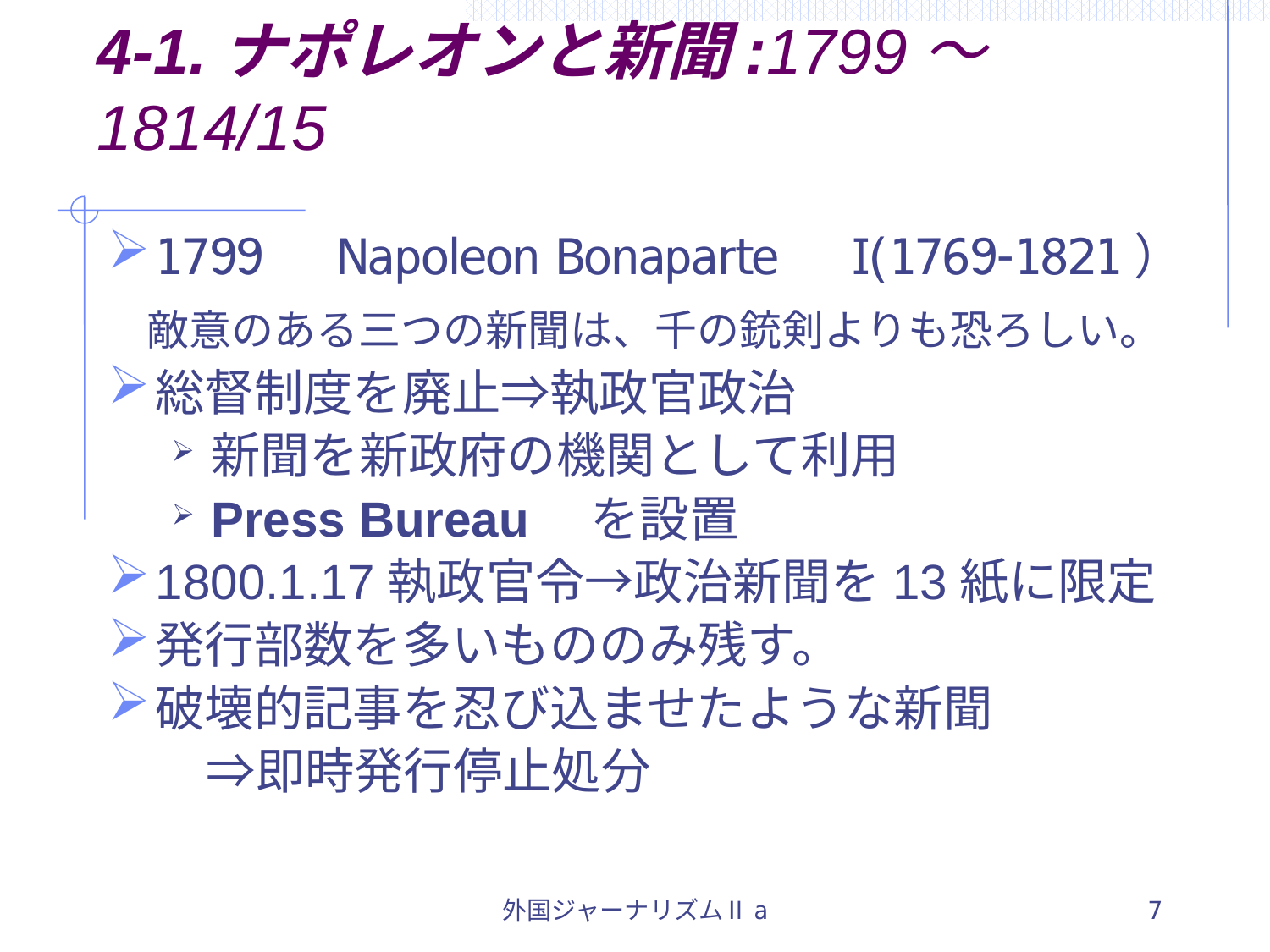

# 4-1.ナポレオンと新聞:1799～1814/15
1799　Napoleon Bonaparte　I(1769-1821）
   敵意のある三つの新聞は、千の銃剣よりも恐ろしい。
総督制度を廃止⇒執政官政治
新聞を新政府の機関として利用
Press Bureau　を設置
1800.1.17執政官令→政治新聞を13紙に限定
発行部数を多いもののみ残す。
破壊的記事を忍び込ませたような新聞
　　⇒即時発行停止処分
外国ジャーナリズムⅡa
7